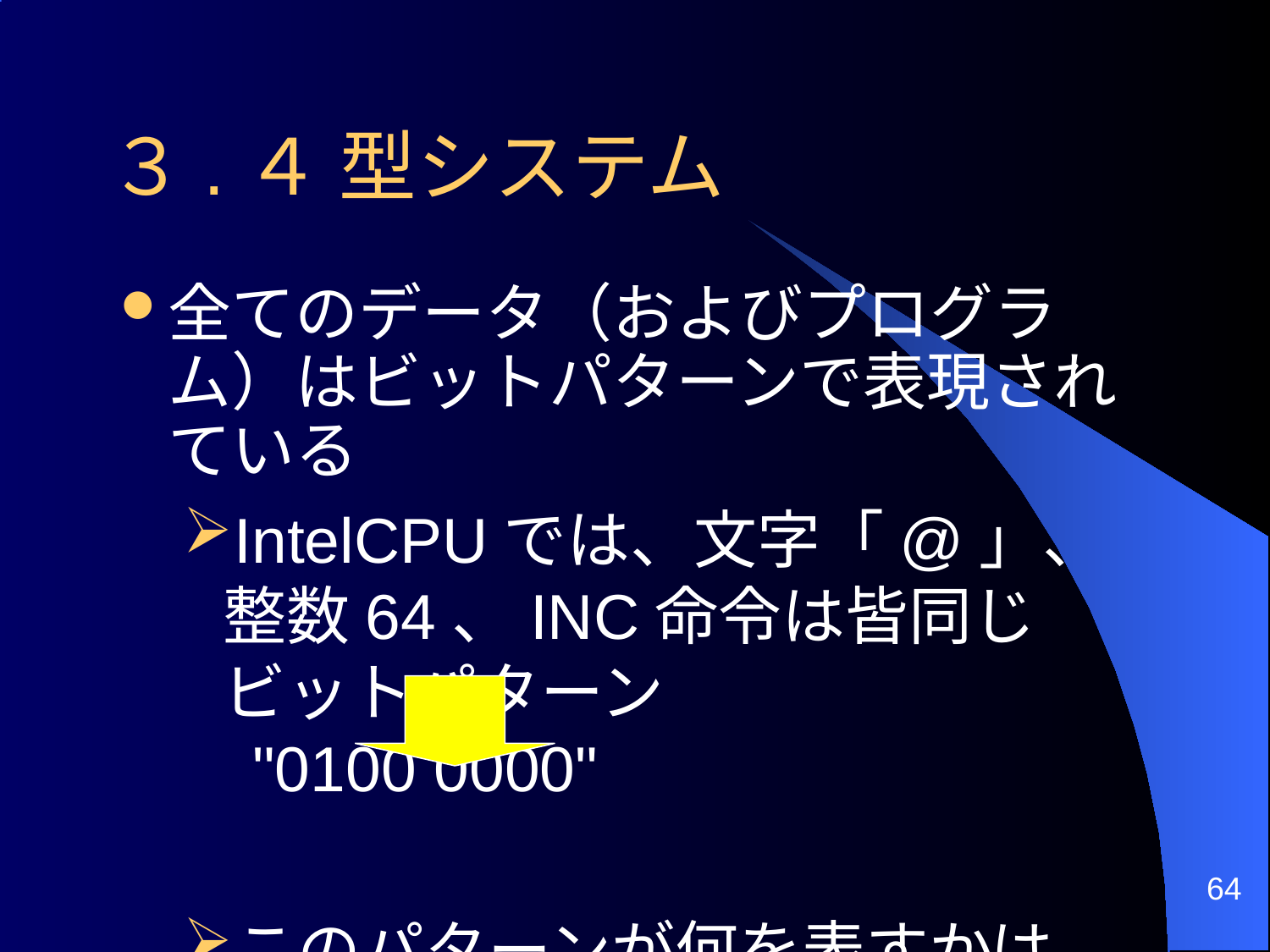

# ３.４ 型システム
全てのデータ（およびプログラム）はビットパターンで表現されている
IntelCPUでは、文字「@」、整数64、INC命令は皆同じビットパターン
 "0100 0000"

このパターンが何を表すかは、プログラムの解釈次第

64